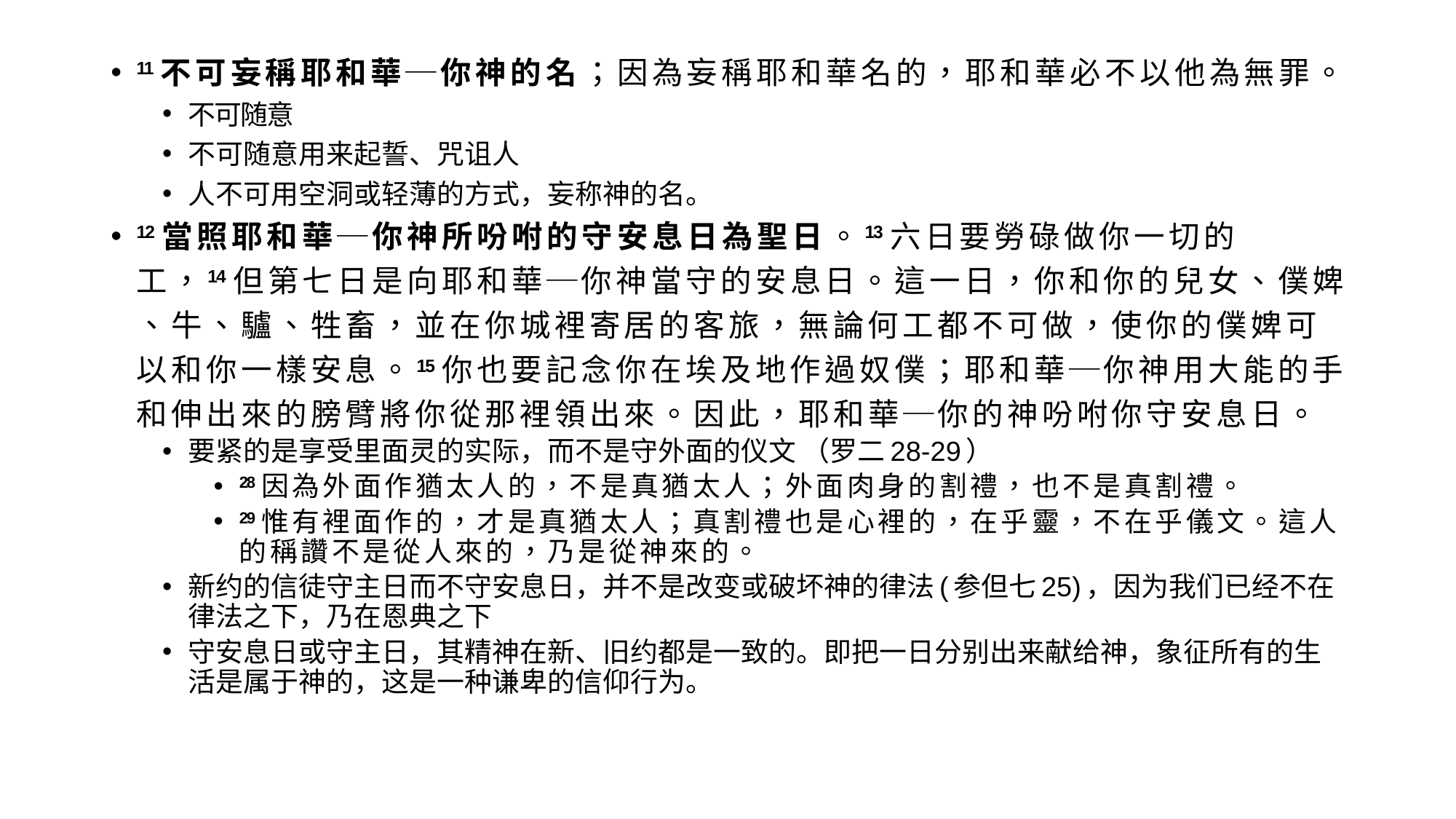

11 不 可 妄 稱 耶 和 華 ─ 你 神 的 名 ； 因 為 妄 稱 耶 和 華 名 的 ， 耶 和 華 必 不 以 他 為 無 罪 。
不可随意
不可随意用来起誓、咒诅人
人不可用空洞或轻薄的方式，妄称神的名。
12 當 照 耶 和 華 ─ 你 神 所 吩 咐 的 守 安 息 日 為 聖 日 。13 六 日 要 勞 碌 做 你 一 切 的 工 ，14 但 第 七 日 是 向 耶 和 華 ─ 你 神 當 守 的 安 息 日 。 這 一 日 ， 你 和 你 的 兒 女 、 僕 婢 、 牛 、 驢 、 牲 畜 ， 並 在 你 城 裡 寄 居 的 客 旅 ， 無 論 何 工 都 不 可 做 ， 使 你 的 僕 婢 可 以 和 你 一 樣 安 息 。15 你 也 要 記 念 你 在 埃 及 地 作 過 奴 僕 ； 耶 和 華 ─ 你 神 用 大 能 的 手 和 伸 出 來 的 膀 臂 將 你 從 那 裡 領 出 來 。 因 此 ， 耶 和 華 ─ 你 的 神 吩 咐 你 守 安 息 日 。
要紧的是享受里面灵的实际，而不是守外面的仪文 （罗二28-29）
28 因 為 外 面 作 猶 太 人 的 ， 不 是 真 猶 太 人 ； 外 面 肉 身 的 割 禮 ， 也 不 是 真 割 禮 。
29 惟 有 裡 面 作 的 ， 才 是 真 猶 太 人 ； 真 割 禮 也 是 心 裡 的 ， 在 乎 靈 ， 不 在 乎 儀 文 。 這 人 的 稱 讚 不 是 從 人 來 的 ， 乃 是 從 神 來 的 。
新约的信徒守主日而不守安息日，并不是改变或破坏神的律法(参但七25)，因为我们已经不在律法之下，乃在恩典之下
守安息日或守主日，其精神在新、旧约都是一致的。即把一日分别出来献给神，象征所有的生活是属于神的，这是一种谦卑的信仰行为。